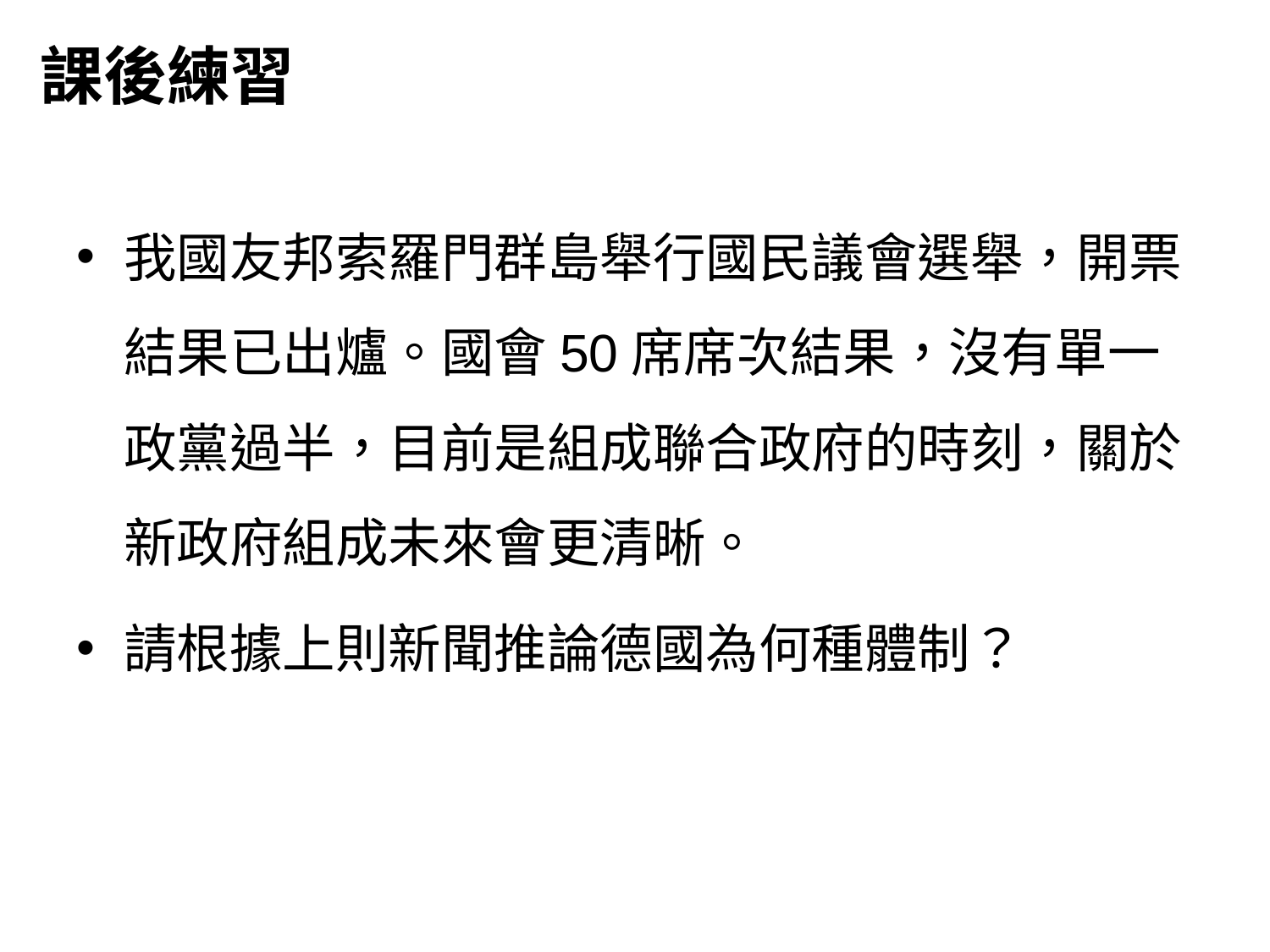

課後練習
我國友邦索羅門群島舉行國民議會選舉，開票結果已出爐。國會50席席次結果，沒有單一政黨過半，目前是組成聯合政府的時刻，關於新政府組成未來會更清晰。
請根據上則新聞推論德國為何種體制？